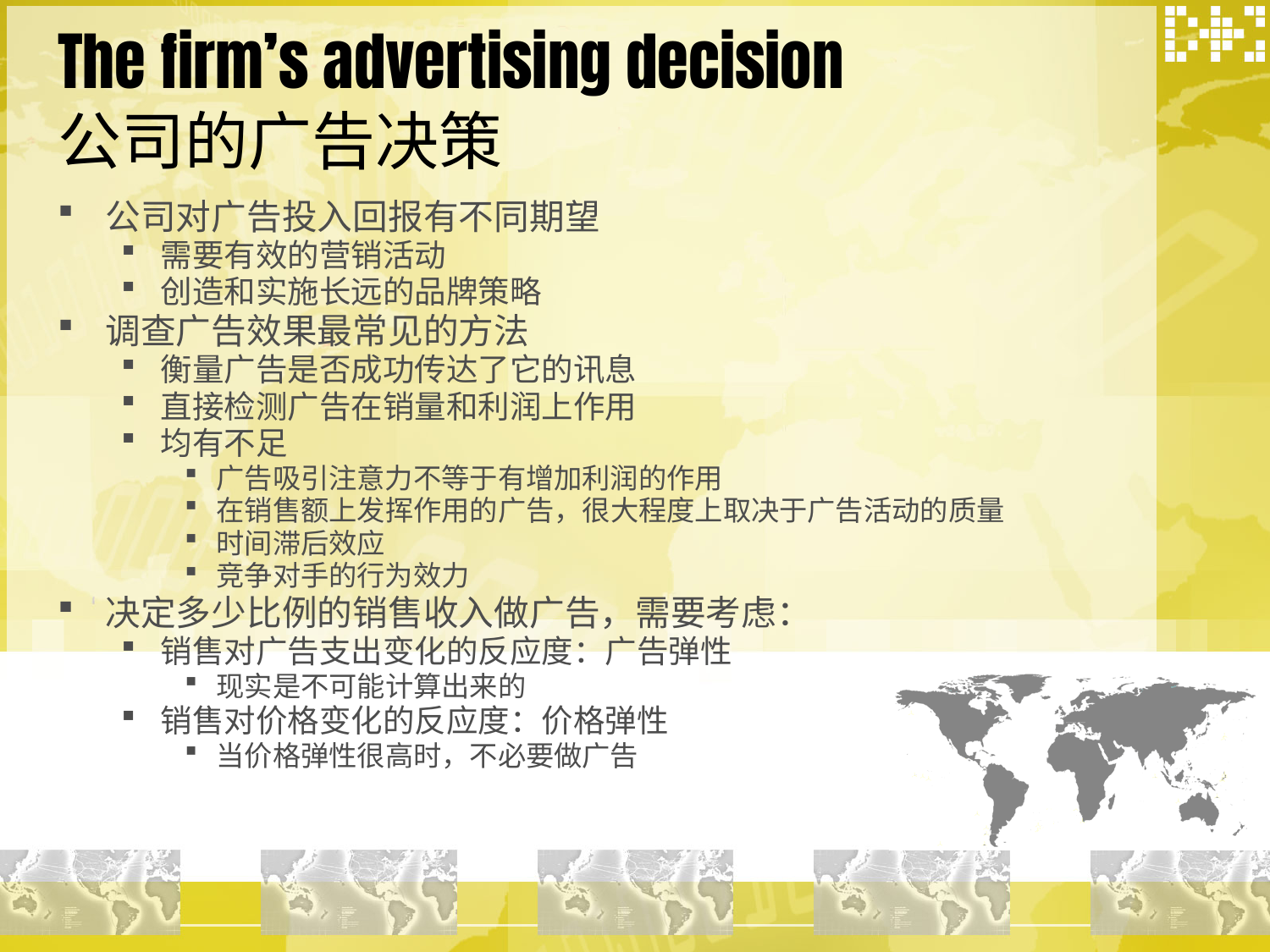

# The firm’s advertising decision 公司的广告决策
公司对广告投入回报有不同期望
需要有效的营销活动
创造和实施长远的品牌策略
调查广告效果最常见的方法
衡量广告是否成功传达了它的讯息
直接检测广告在销量和利润上作用
均有不足
广告吸引注意力不等于有增加利润的作用
在销售额上发挥作用的广告，很大程度上取决于广告活动的质量
时间滞后效应
竞争对手的行为效力
决定多少比例的销售收入做广告，需要考虑：
销售对广告支出变化的反应度：广告弹性
现实是不可能计算出来的
销售对价格变化的反应度：价格弹性
当价格弹性很高时，不必要做广告